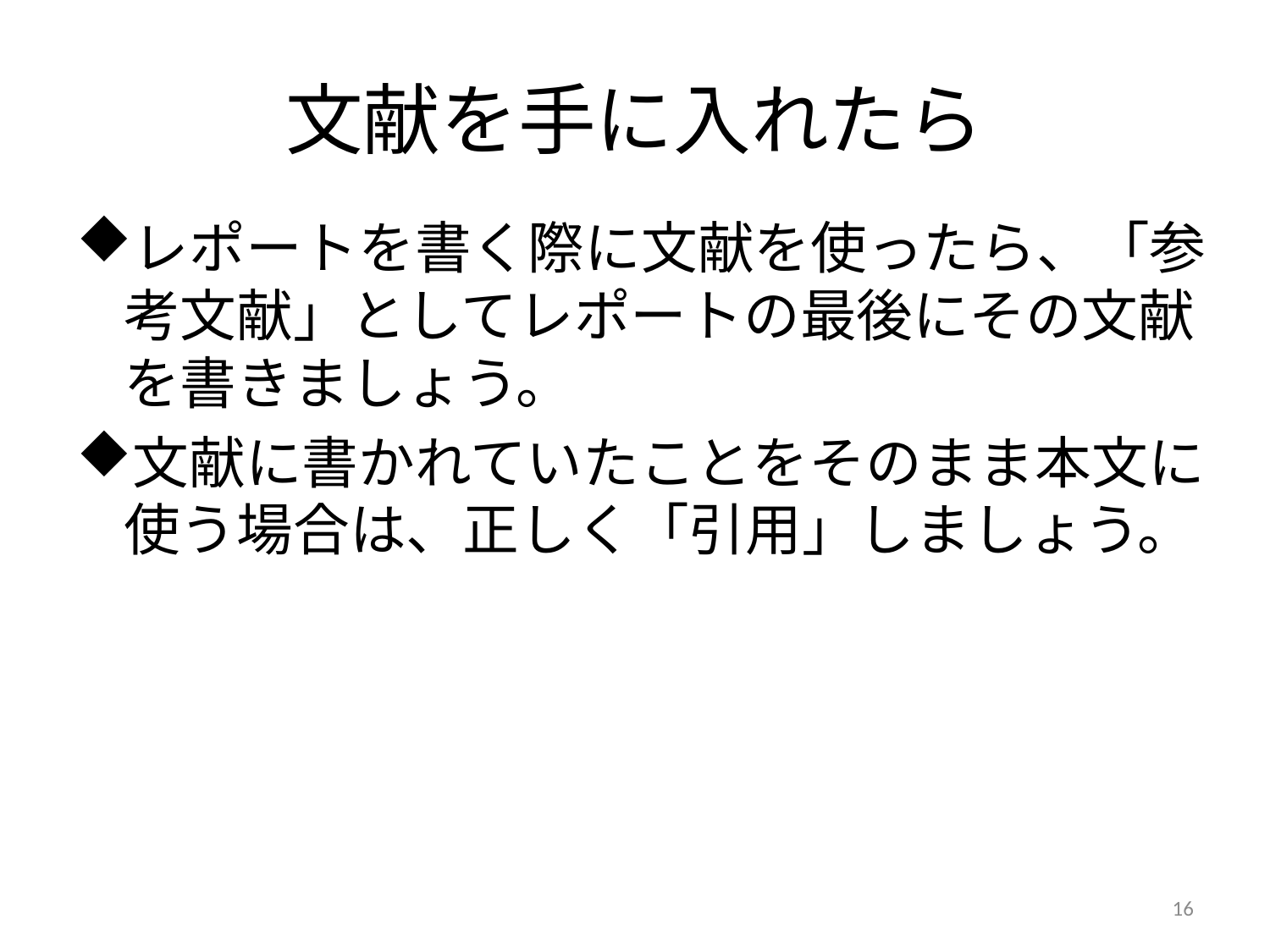

# 文献を手に入れたら
レポートを書く際に文献を使ったら、「参考文献」としてレポートの最後にその文献を書きましょう。
文献に書かれていたことをそのまま本文に使う場合は、正しく「引用」しましょう。
16